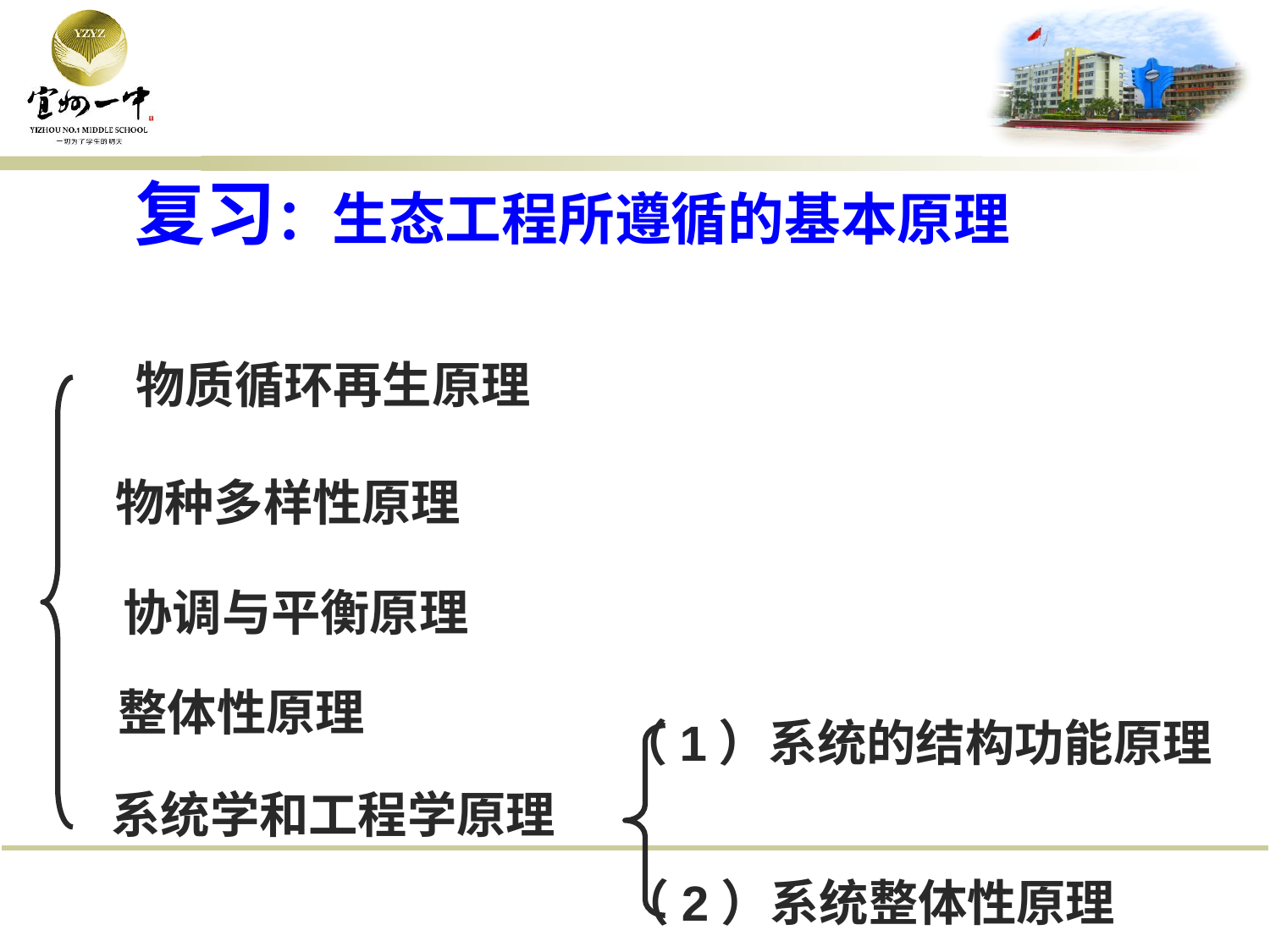

复习：生态工程所遵循的基本原理

物质循环再生原理

物种多样性原理
协调与平衡原理
整体性原理
（1）系统的结构功能原理

系统学和工程学原理
（2）系统整体性原理